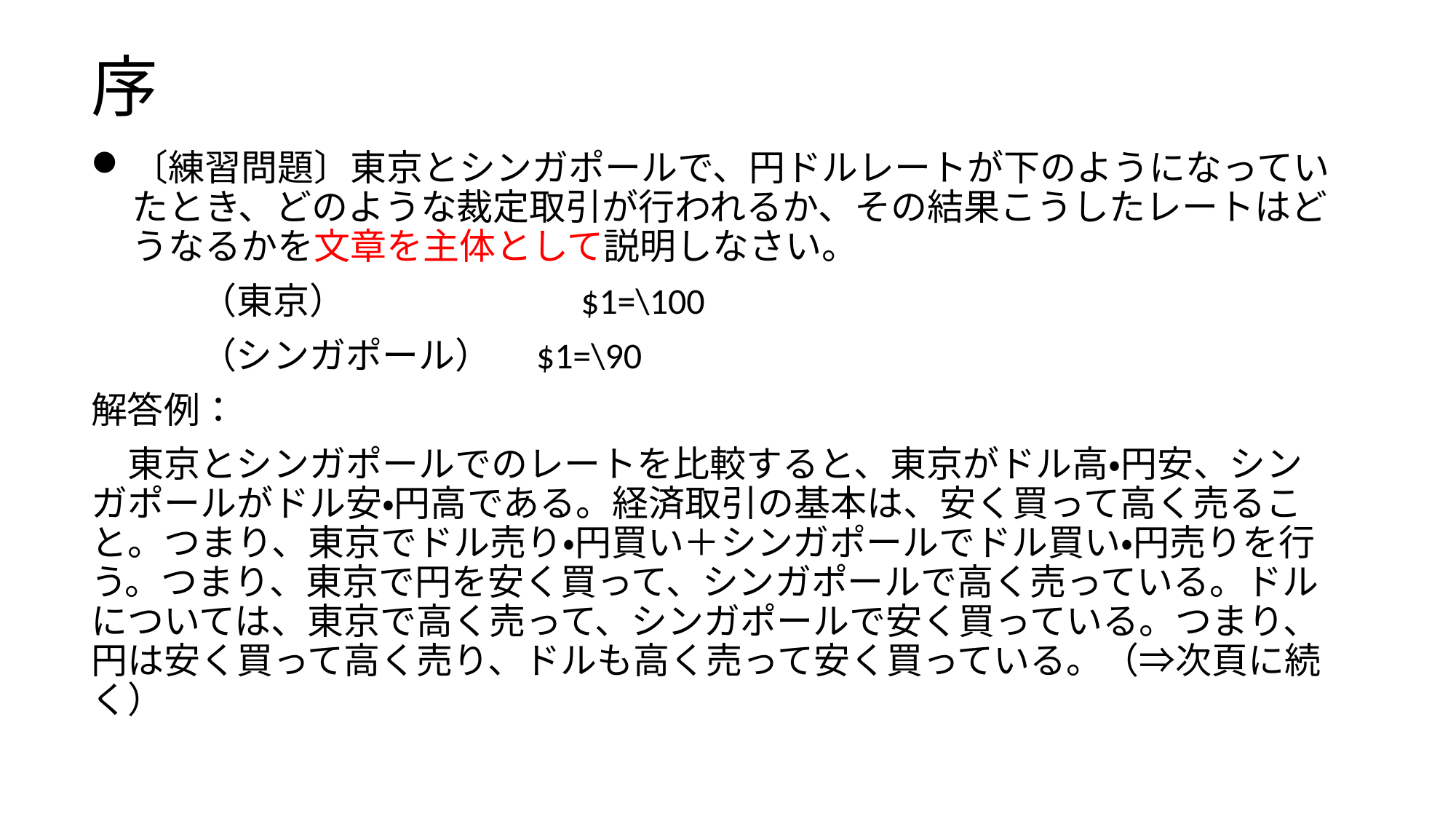

# 序
〔練習問題〕東京とシンガポールで、円ドルレートが下のようになっていたとき、どのような裁定取引が行われるか、その結果こうしたレートはどうなるかを文章を主体として説明しなさい。
　　　（東京）　　　　　　 $1=\100
　　　（シンガポール）　$1=\90
解答例：
　東京とシンガポールでのレートを比較すると、東京がドル高・円安、シンガポールがドル安・円高である。経済取引の基本は、安く買って高く売ること。つまり、東京でドル売り・円買い＋シンガポールでドル買い・円売りを行う。つまり、東京で円を安く買って、シンガポールで高く売っている。ドルについては、東京で高く売って、シンガポールで安く買っている。つまり、円は安く買って高く売り、ドルも高く売って安く買っている。（⇒次頁に続く）